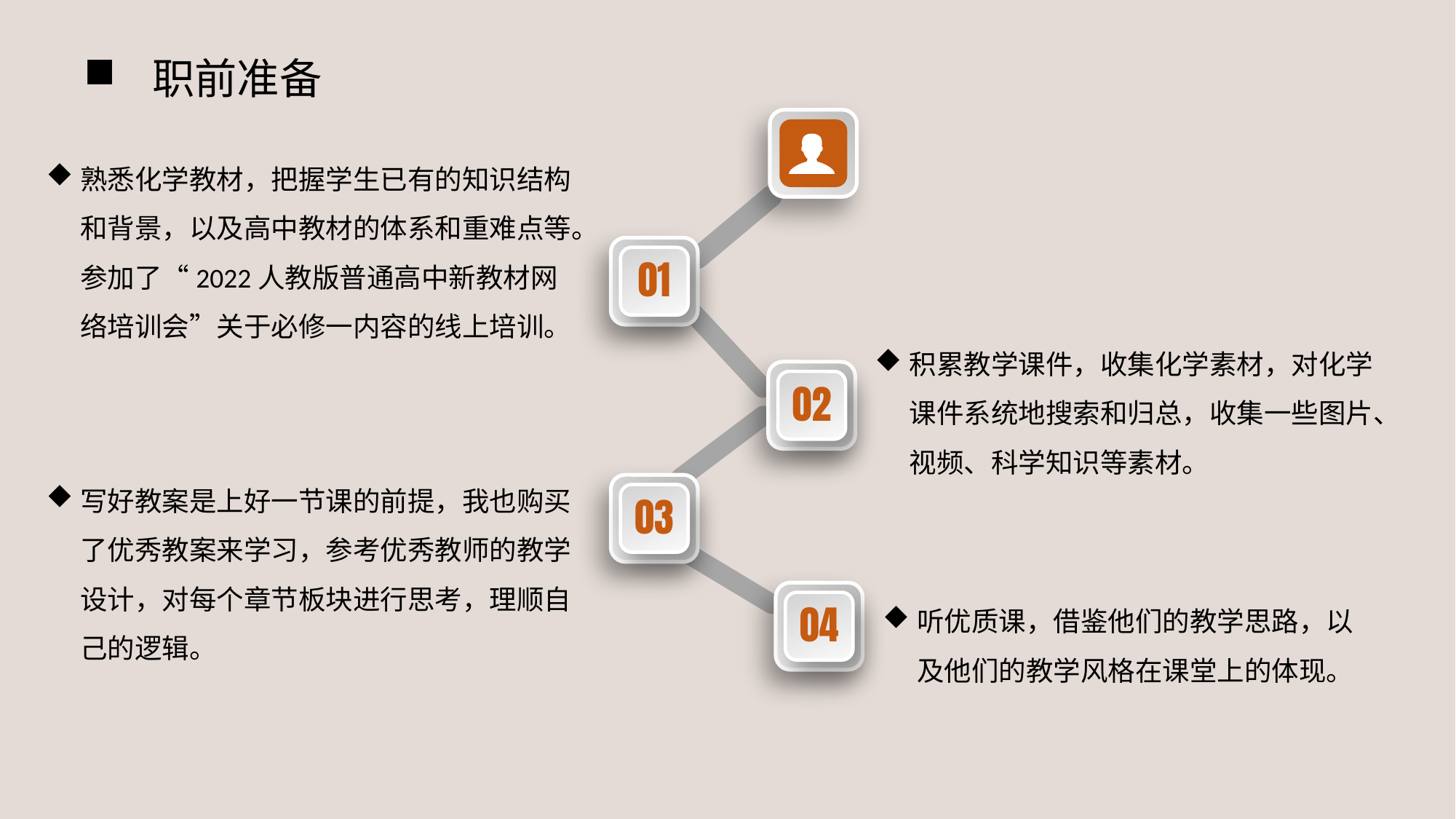

# 职前准备

熟悉化学教材，把握学生已有的知识结构和背景，以及高中教材的体系和重难点等。参加了“2022人教版普通高中新教材网络培训会”关于必修一内容的线上培训。

01
积累教学课件，收集化学素材，对化学课件系统地搜索和归总，收集一些图片、视频、科学知识等素材。

02

写好教案是上好一节课的前提，我也购买了优秀教案来学习，参考优秀教师的教学设计，对每个章节板块进行思考，理顺自己的逻辑。

03

听优质课，借鉴他们的教学思路，以及他们的教学风格在课堂上的体现。

04